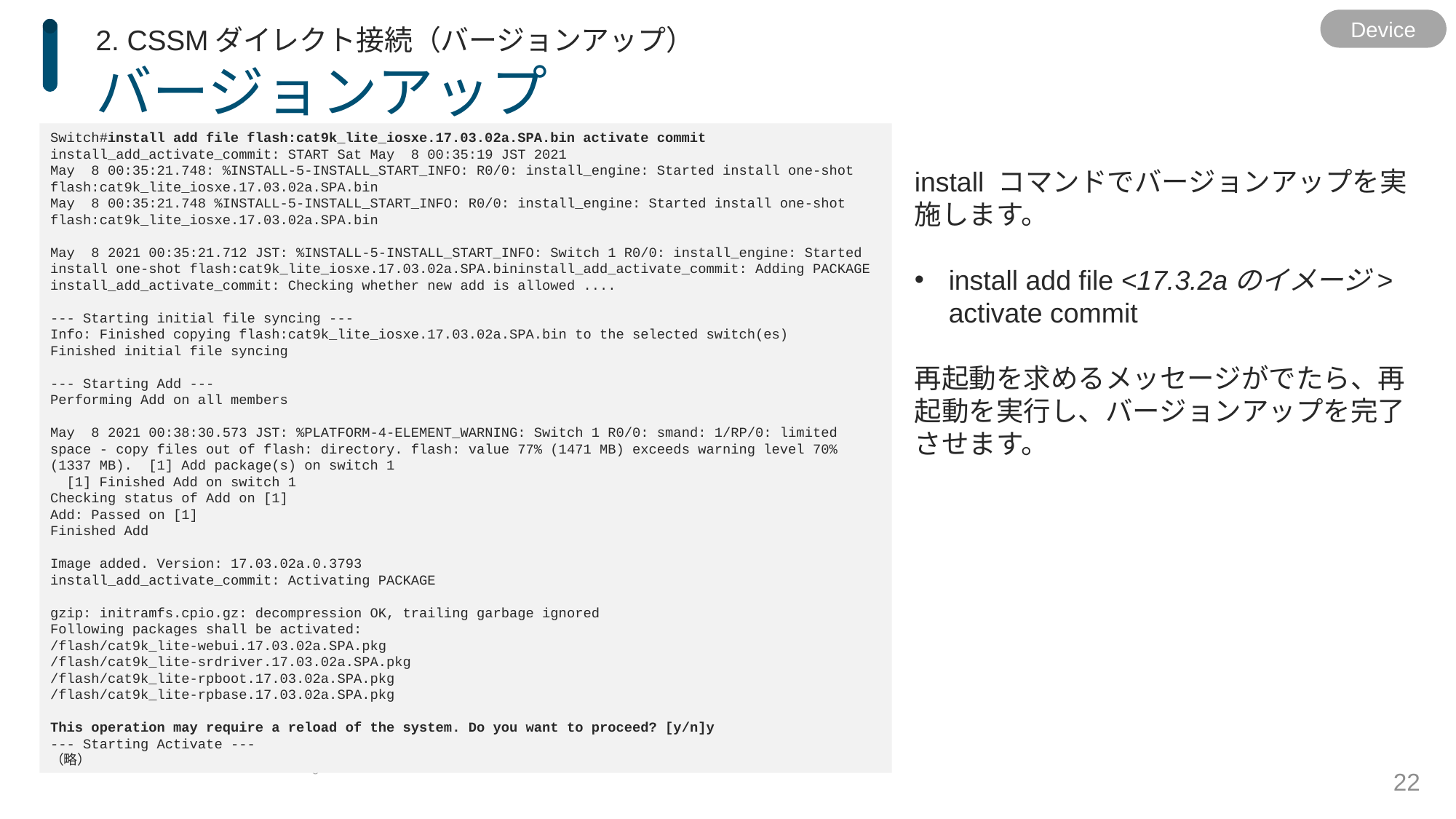

2. CSSMダイレクト接続（バージョンアップ）
Device
# バージョンアップ
Switch#install add file flash:cat9k_lite_iosxe.17.03.02a.SPA.bin activate commit
install_add_activate_commit: START Sat May  8 00:35:19 JST 2021
May  8 00:35:21.748: %INSTALL-5-INSTALL_START_INFO: R0/0: install_engine: Started install one-shot flash:cat9k_lite_iosxe.17.03.02a.SPA.bin
May  8 00:35:21.748 %INSTALL-5-INSTALL_START_INFO: R0/0: install_engine: Started install one-shot flash:cat9k_lite_iosxe.17.03.02a.SPA.bin

May  8 2021 00:35:21.712 JST: %INSTALL-5-INSTALL_START_INFO: Switch 1 R0/0: install_engine: Started install one-shot flash:cat9k_lite_iosxe.17.03.02a.SPA.bininstall_add_activate_commit: Adding PACKAGE
install_add_activate_commit: Checking whether new add is allowed ....

--- Starting initial file syncing ---
Info: Finished copying flash:cat9k_lite_iosxe.17.03.02a.SPA.bin to the selected switch(es)
Finished initial file syncing

--- Starting Add ---
Performing Add on all members

May  8 2021 00:38:30.573 JST: %PLATFORM-4-ELEMENT_WARNING: Switch 1 R0/0: smand: 1/RP/0: limited space - copy files out of flash: directory. flash: value 77% (1471 MB) exceeds warning level 70% (1337 MB).  [1] Add package(s) on switch 1
  [1] Finished Add on switch 1
Checking status of Add on [1]
Add: Passed on [1]
Finished Add

Image added. Version: 17.03.02a.0.3793
install_add_activate_commit: Activating PACKAGE

gzip: initramfs.cpio.gz: decompression OK, trailing garbage ignored
Following packages shall be activated:
/flash/cat9k_lite-webui.17.03.02a.SPA.pkg
/flash/cat9k_lite-srdriver.17.03.02a.SPA.pkg
/flash/cat9k_lite-rpboot.17.03.02a.SPA.pkg
/flash/cat9k_lite-rpbase.17.03.02a.SPA.pkg

This operation may require a reload of the system. Do you want to proceed? [y/n]y
--- Starting Activate ---
（略）
install コマンドでバージョンアップを実施します。

install add file <17.3.2aのイメージ> activate commit

再起動を求めるメッセージがでたら、再起動を実行し、バージョンアップを完了させます。
22